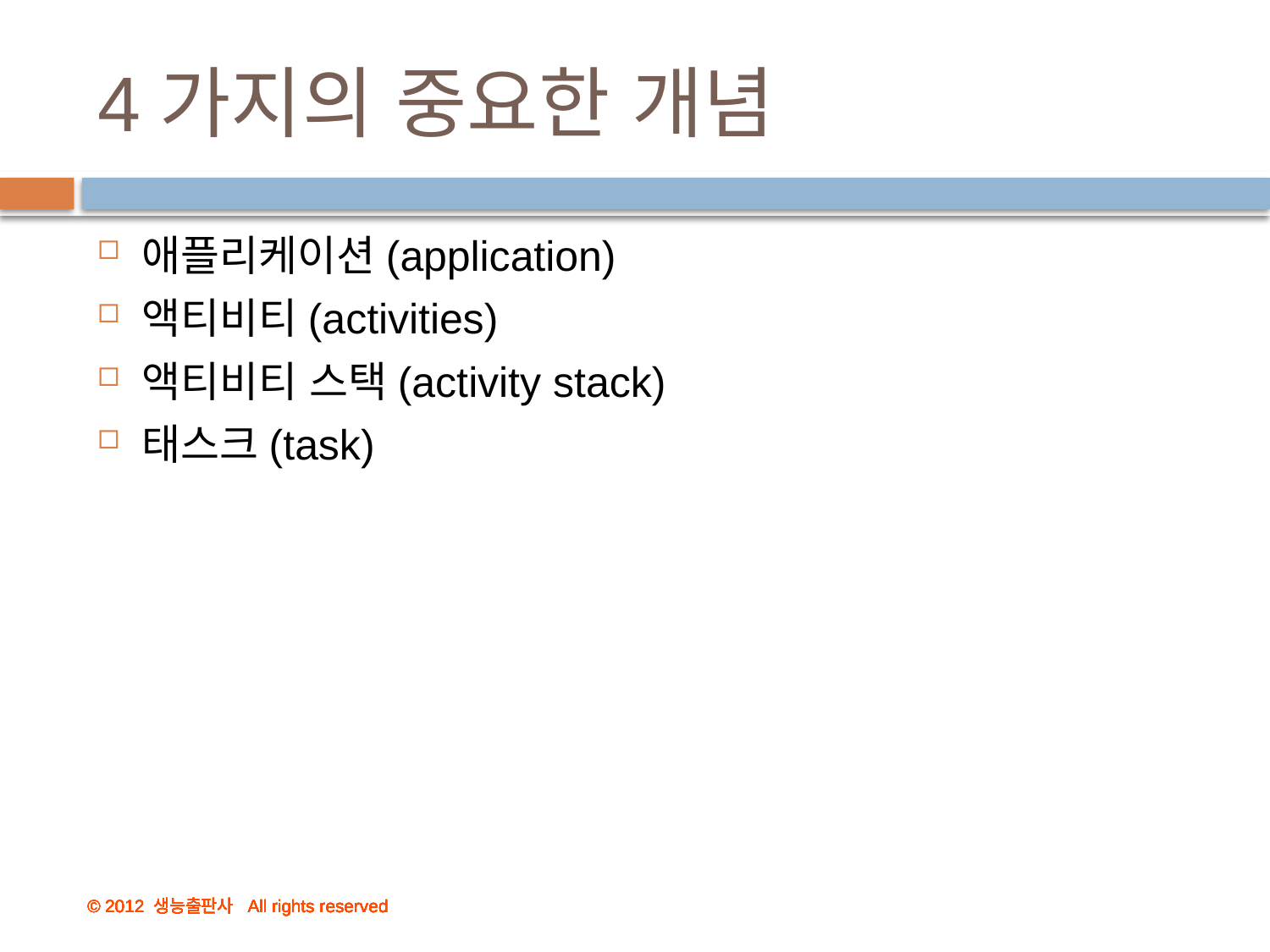

# 4가지의 중요한 개념
애플리케이션(application)
액티비티(activities)
액티비티 스택(activity stack)
태스크(task)